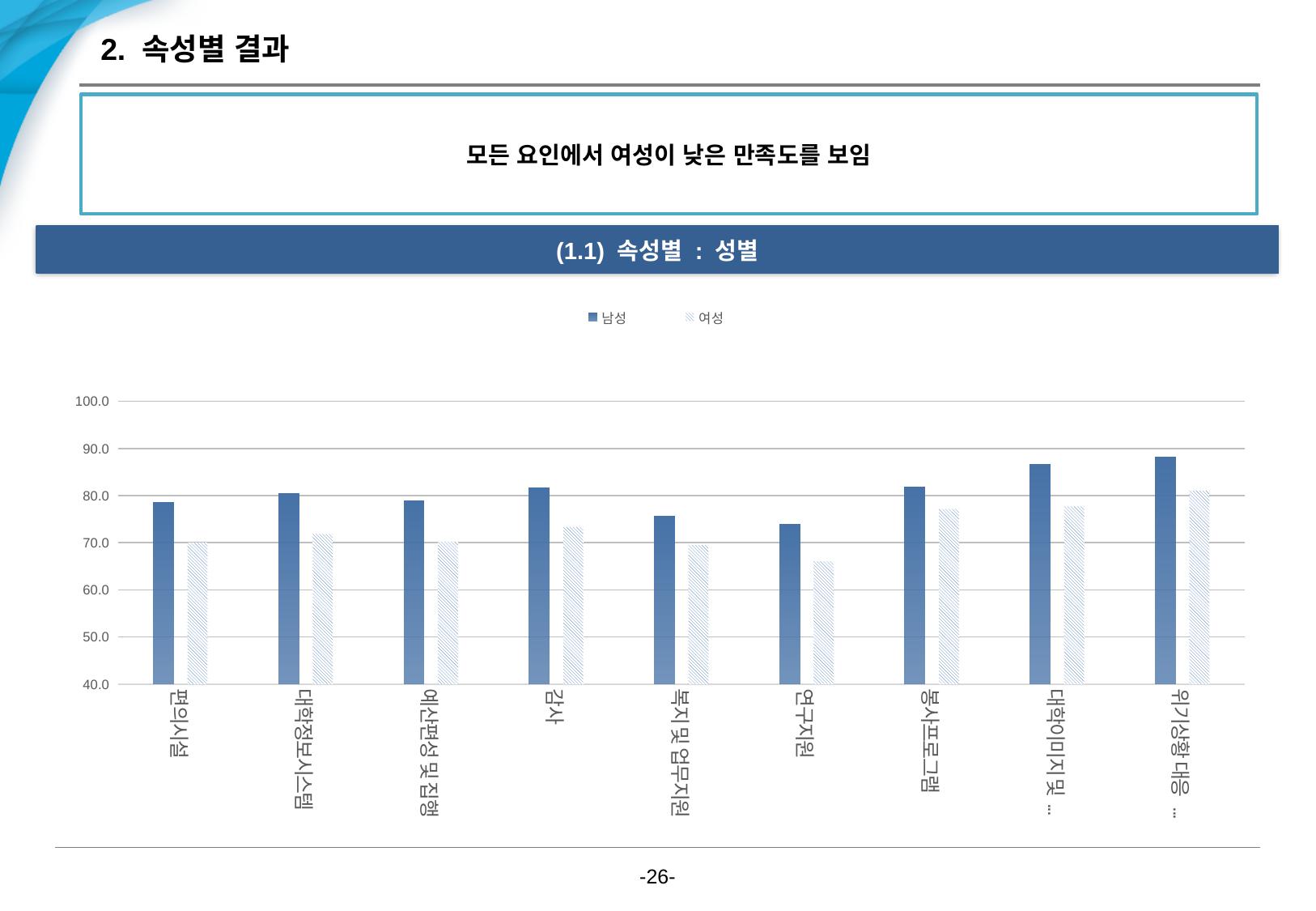

# 2. 속성별 결과

모든 요인에서 여성이 낮은 만족도를 보임
(1.1) 속성별 : 성별

### Chart

| Category | 남성 | 여성 |
|---|---|---|
| 편의시설 | 78.61111111111111 | 70.0 |
| 대학정보시스템 | 80.33333333333333 | 71.85714285714286 |
| 예산편성 및 집행 | 78.88888888861112 | 70.23809523785715 |
| 감사 | 81.66666666666667 | 73.33333333321427 |
| 복지 및 업무지원 | 75.55555555583334 | 69.52380952321428 |
| 연구지원 | 73.88888888888889 | 66.07142857142857 |
| 봉사프로그램 | 81.85185185194445 | 77.14285714285714 |
| 대학이미지 및 소속감 | 86.55555555555556 | 77.71428571428571 |
| 위기상황 대응 및 비대면 수업 | 88.19444444444444 | 81.07142857142857 |
-26-